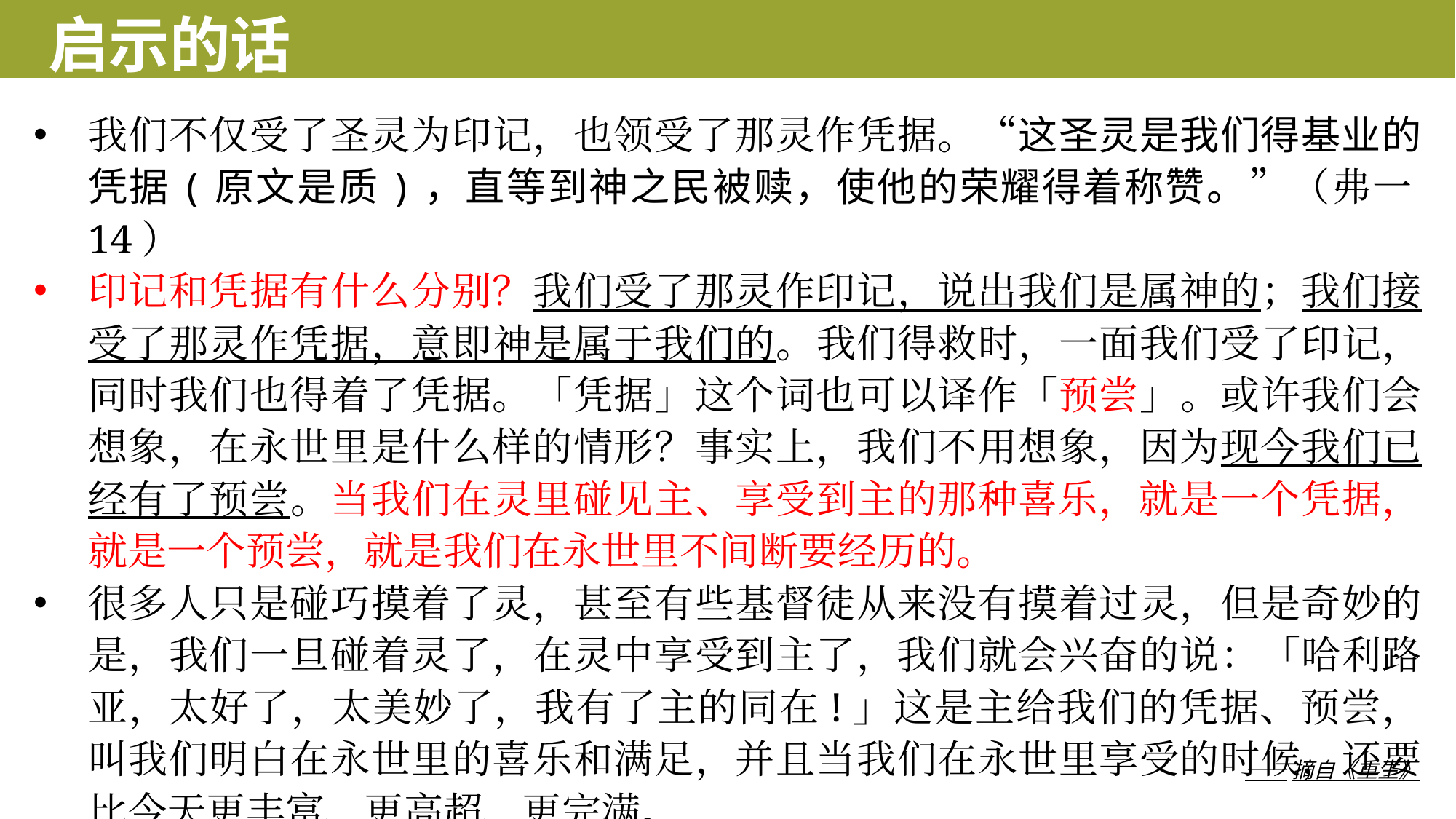

启示的话
我们不仅受了圣灵为印记，也领受了那灵作凭据。“这圣灵是我们得基业的凭据(原文是质)，直等到神之民被赎，使他的荣耀得着称赞。”（弗一14）
印记和凭据有什么分别？我们受了那灵作印记，说出我们是属神的；我们接受了那灵作凭据，意即神是属于我们的。我们得救时，一面我们受了印记，同时我们也得着了凭据。「凭据」这个词也可以译作「预尝」。或许我们会想象，在永世里是什么样的情形？事实上，我们不用想象，因为现今我们已经有了预尝。当我们在灵里碰见主、享受到主的那种喜乐，就是一个凭据，就是一个预尝，就是我们在永世里不间断要经历的。
很多人只是碰巧摸着了灵，甚至有些基督徒从来没有摸着过灵，但是奇妙的是，我们一旦碰着灵了，在灵中享受到主了，我们就会兴奋的说：「哈利路亚，太好了，太美妙了，我有了主的同在!」这是主给我们的凭据、预尝，叫我们明白在永世里的喜乐和满足，并且当我们在永世里享受的时候，还要比今天更丰富、更高超、更完满。
——摘自《重生》